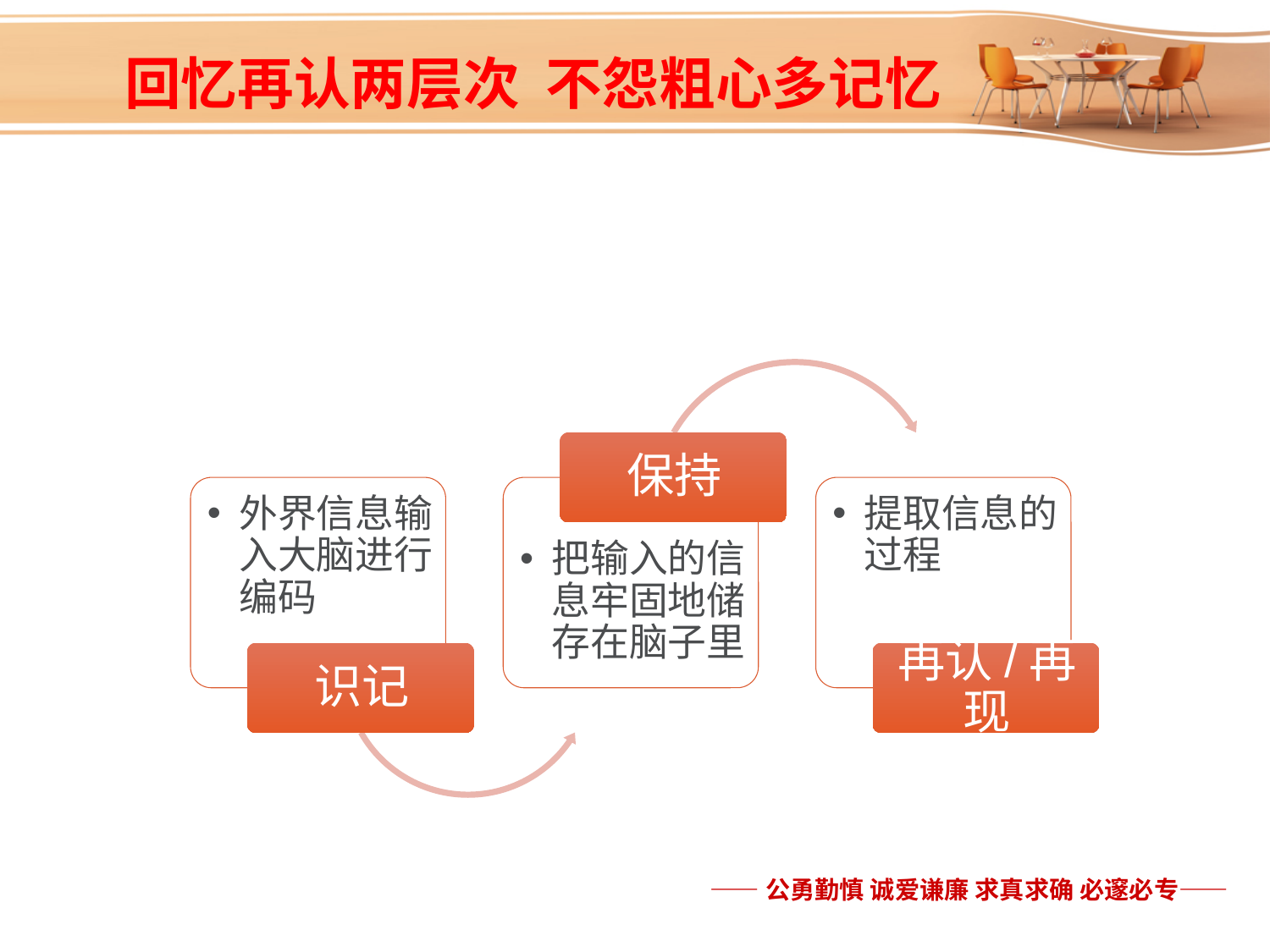

回忆再认两层次  不怨粗心多记忆

外界信息输入大脑进行编码
识记
把输入的信息牢固地储存在脑子里
保持
提取信息的过程
再认/再现